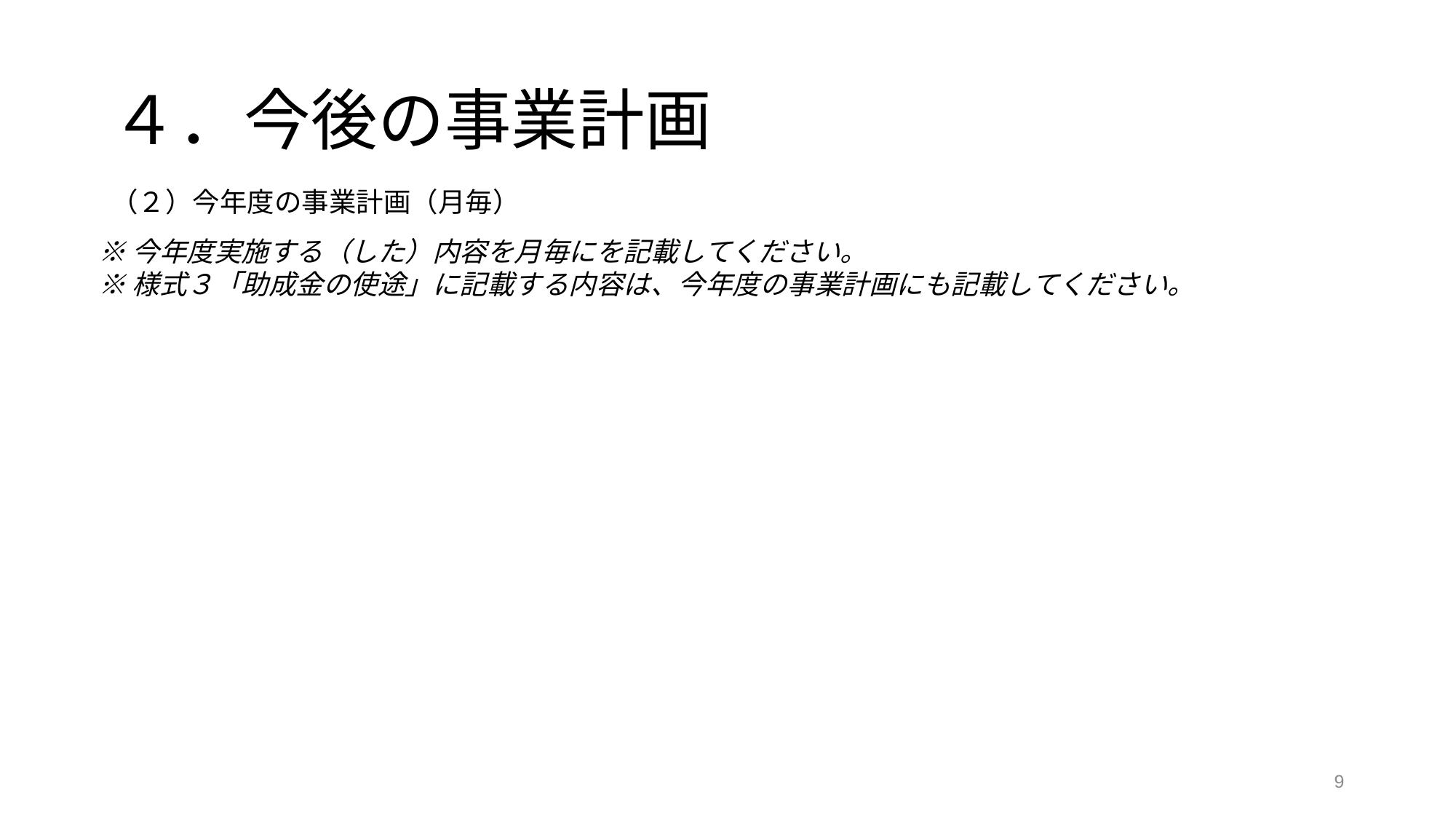

# ４．今後の事業計画
（２）今年度の事業計画（月毎）
※今年度実施する（した）内容を月毎にを記載してください。
※様式３「助成金の使途」に記載する内容は、今年度の事業計画にも記載してください。

9